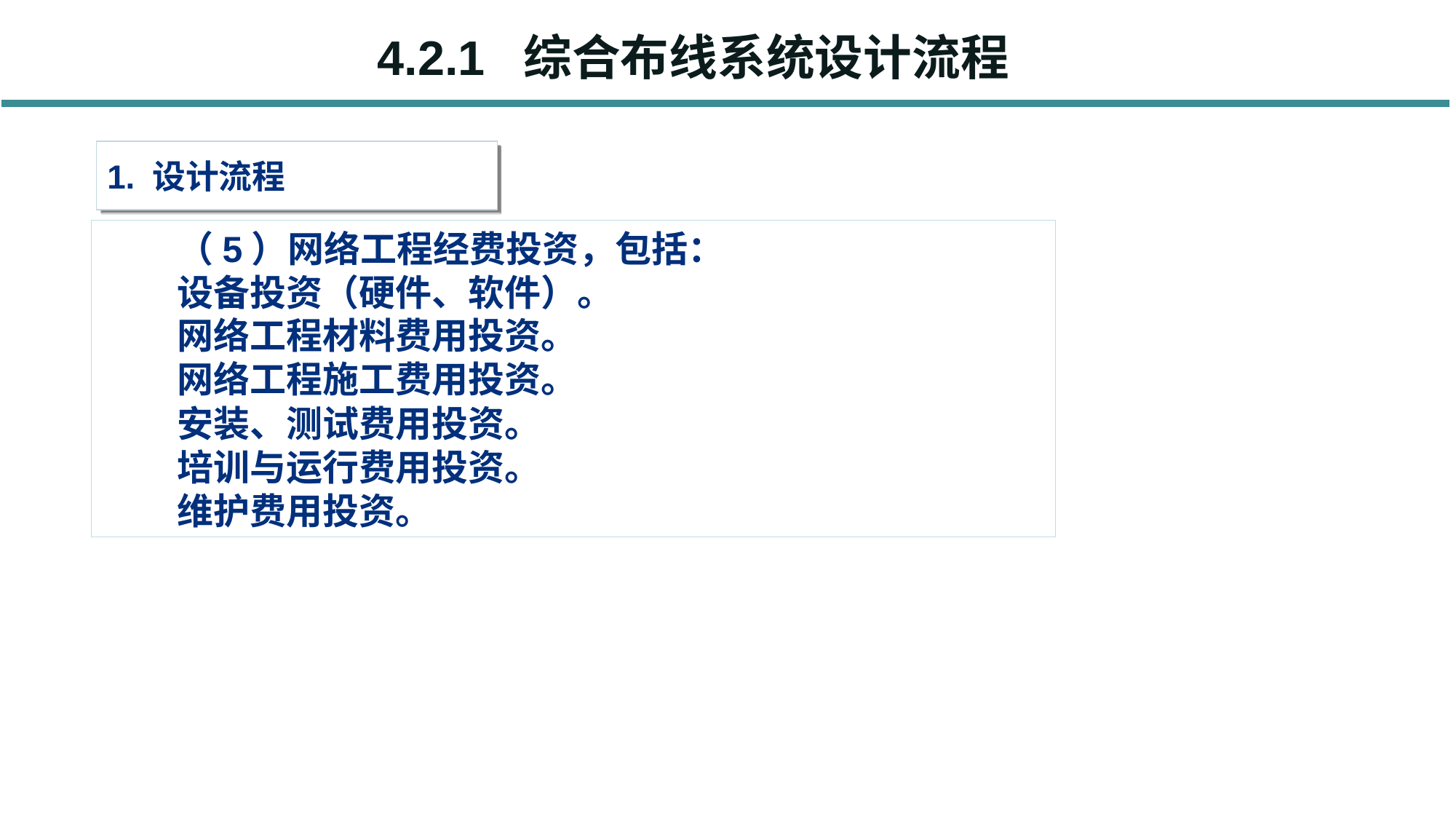

4.2.1  综合布线系统设计流程
1. 设计流程
（5）网络工程经费投资，包括：
设备投资（硬件、软件）。
网络工程材料费用投资。
网络工程施工费用投资。
安装、测试费用投资。
培训与运行费用投资。
维护费用投资。